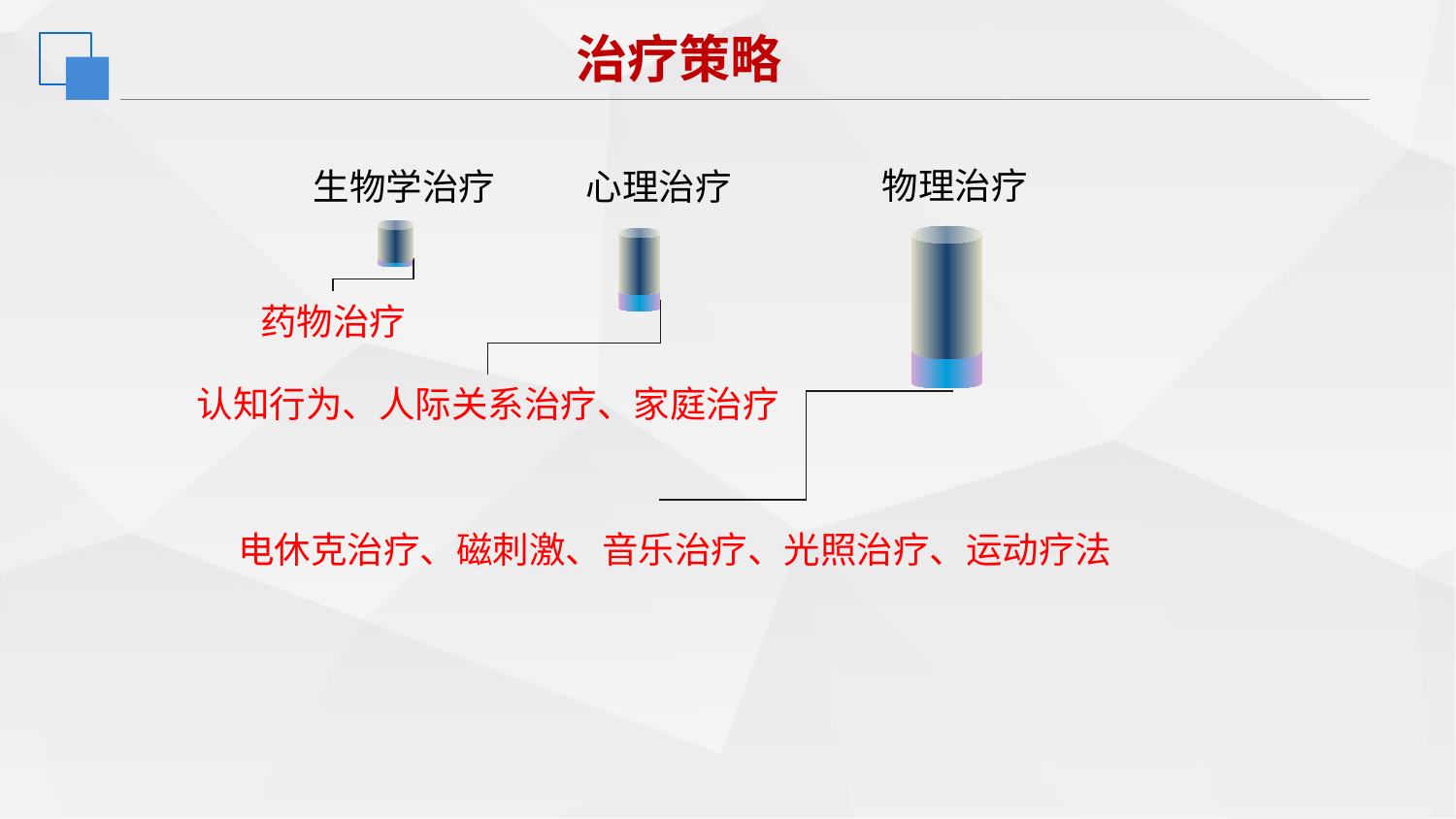

治疗策略
物理治疗
生物学治疗
心理治疗

药物治疗

认知行为、人际关系治疗、家庭治疗
电休克治疗、磁刺激、音乐治疗、光照治疗、运动疗法